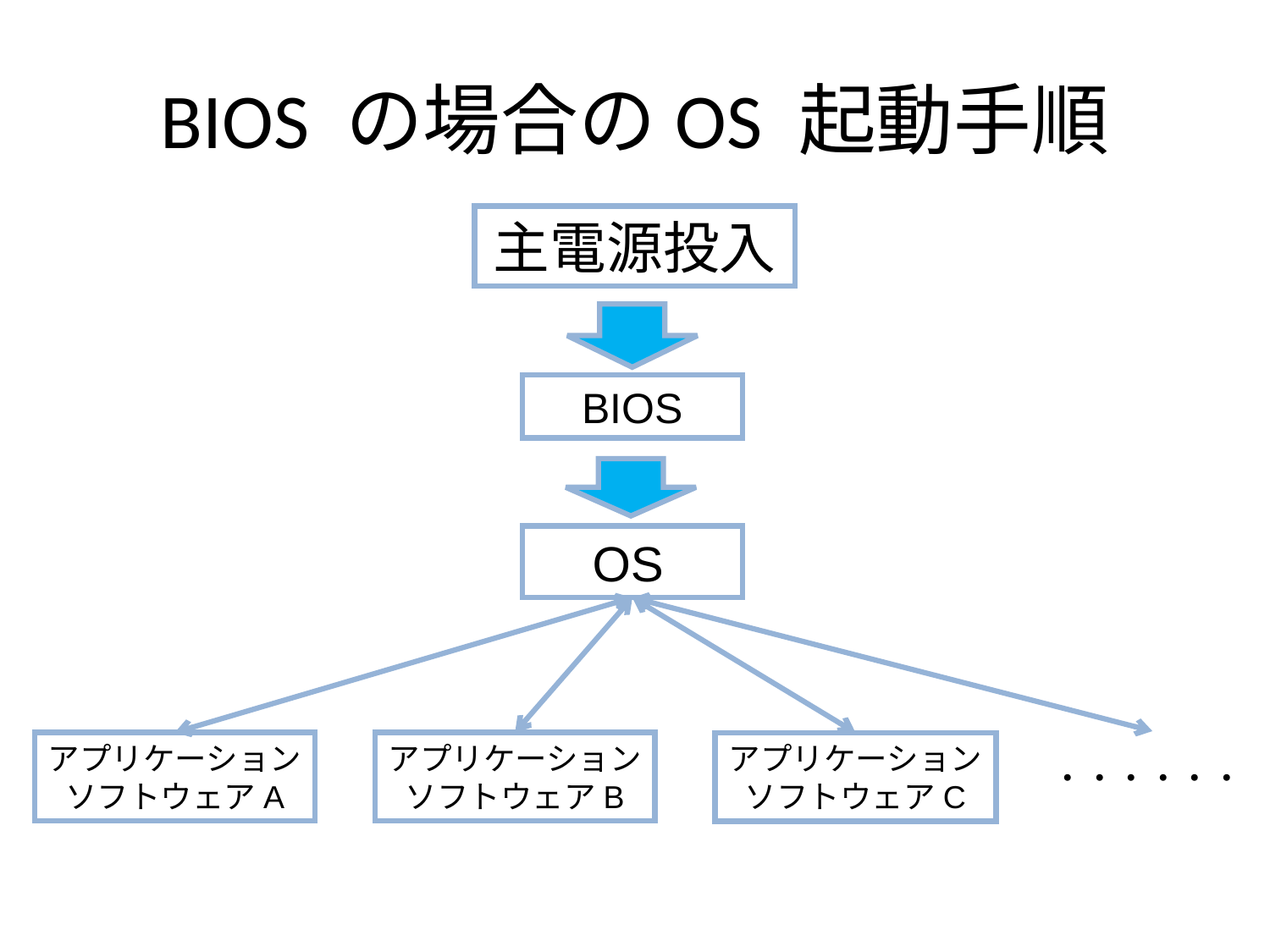

# BIOS の場合のOS 起動手順
主電源投入

BIOS

OS
アプリケーションソフトウェアA
アプリケーションソフトウェアB
アプリケーションソフトウェアC
・・・・・・